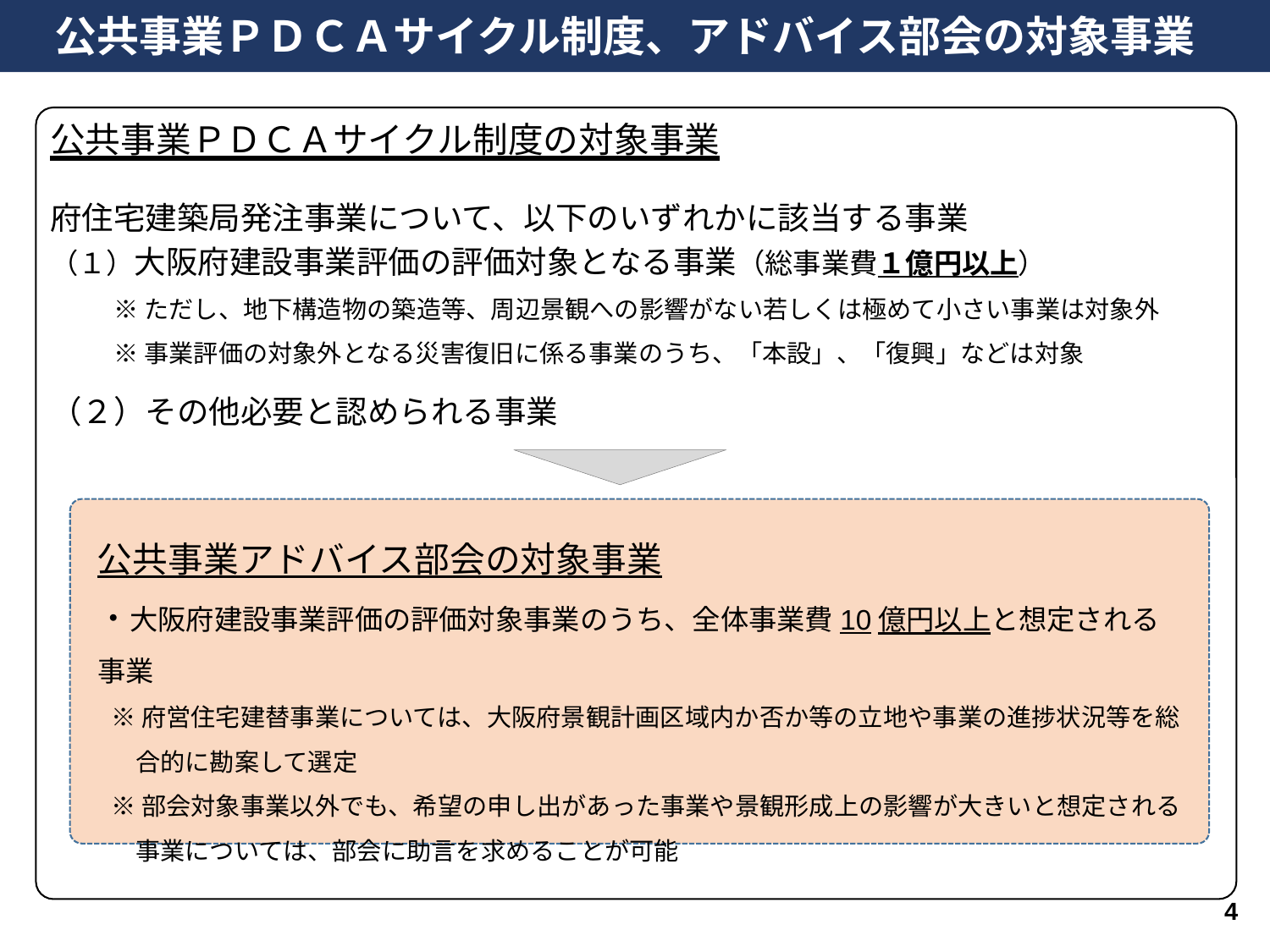

公共事業ＰＤＣＡサイクル制度、アドバイス部会の対象事業
公共事業ＰＤＣＡサイクル制度の対象事業

府住宅建築局発注事業について、以下のいずれかに該当する事業
（１）大阪府建設事業評価の評価対象となる事業（総事業費１億円以上）
※ただし、地下構造物の築造等、周辺景観への影響がない若しくは極めて小さい事業は対象外
※事業評価の対象外となる災害復旧に係る事業のうち、「本設」、「復興」などは対象

（２）その他必要と認められる事業

  公共事業アドバイス部会の対象事業
・大阪府建設事業評価の評価対象事業のうち、全体事業費10億円以上と想定される事業
※府営住宅建替事業については、大阪府景観計画区域内か否か等の立地や事業の進捗状況等を総合的に勘案して選定
※部会対象事業以外でも、希望の申し出があった事業や景観形成上の影響が大きいと想定される事業については、部会に助言を求めることが可能
4